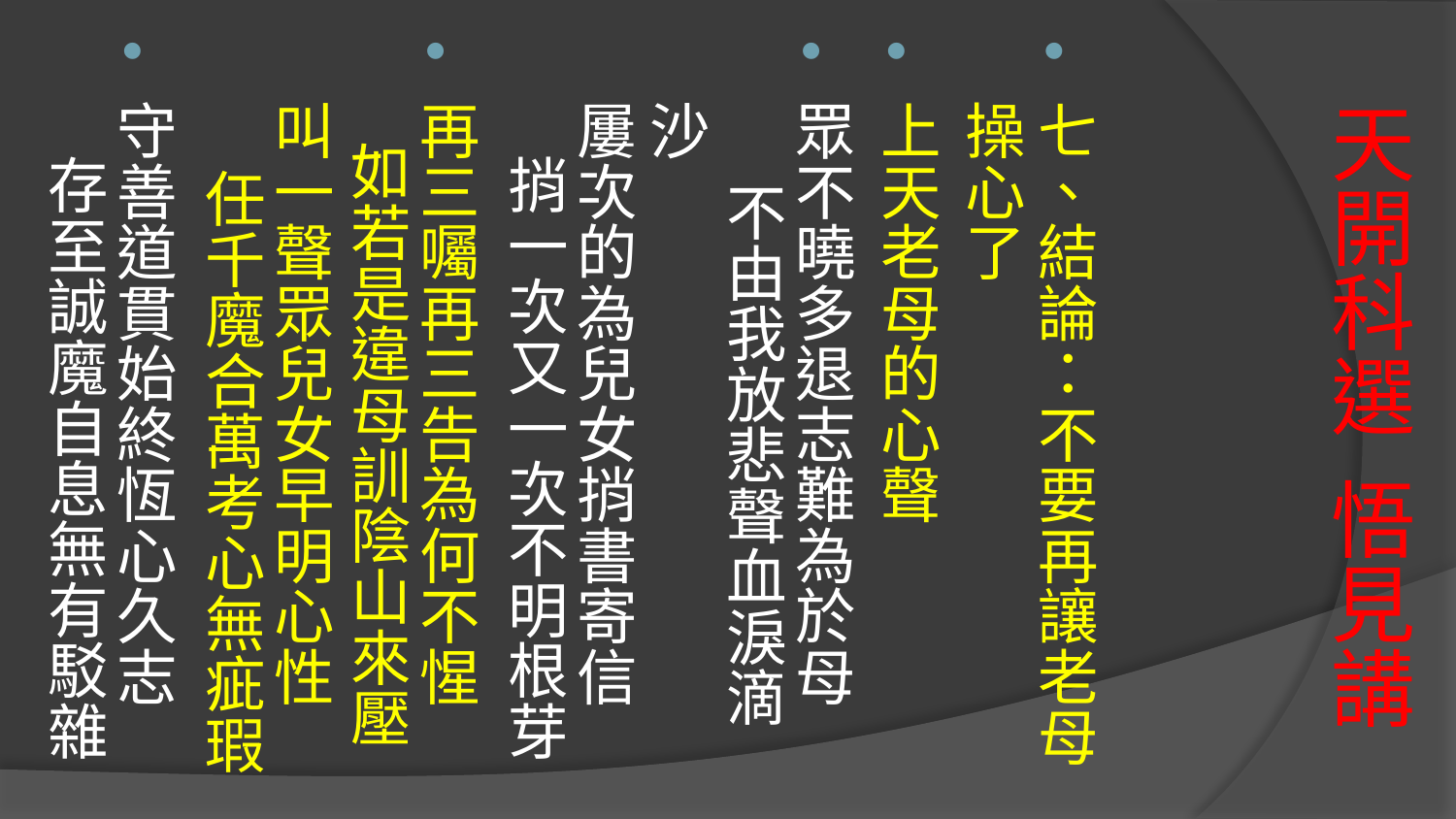

七、結論：不要再讓老母操心了
上天老母的心聲
眾不曉多退志難為於母            不由我放悲聲血淚滴沙
屢次的為兒女捎書寄信          捎一次又一次不明根芽
再三囑再三告為何不惺         如若是違母訓陰山來壓
叫一聲眾兒女早明心性           任千魔合萬考心無疵瑕
守善道貫始終恆心久志          存至誠魔自息無有駁雜
# 天開科選  悟見講